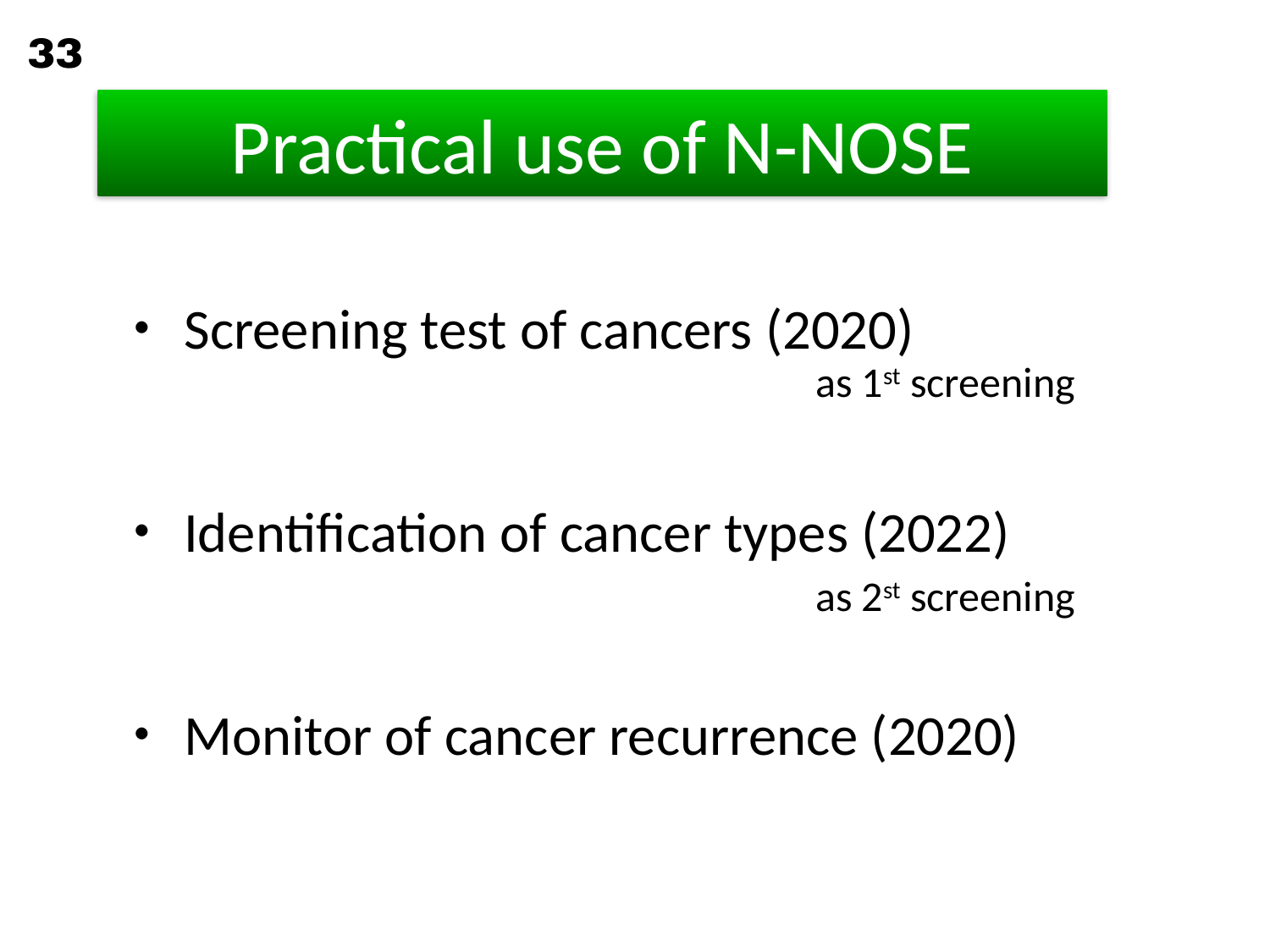

33
Practical use of N-NOSE
・Screening test of cancers (2020)

・Identification of cancer types (2022)

・Monitor of cancer recurrence (2020) practical
as 1st screening
as 2st screening